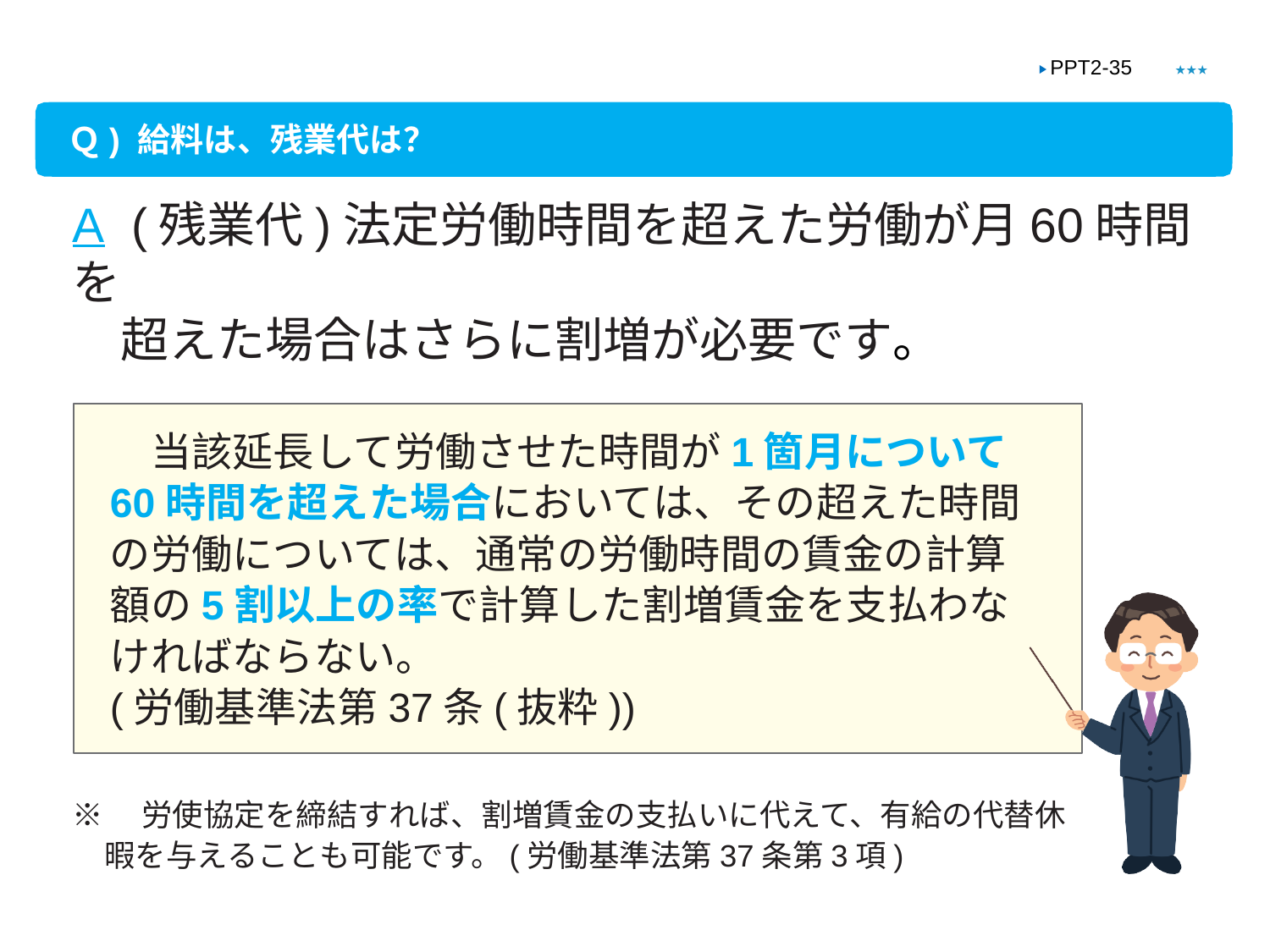

★★★
▶ PPT2-35

Ｑ) 給料は、残業代は？
A  (残業代)法定労働時間を超えた労働が月60時間を
　超えた場合はさらに割増が必要です。

　当該延長して労働させた時間が1箇月について
60時間を超えた場合においては、その超えた時間の労働については、通常の労働時間の賃金の計算額の5割以上の率で計算した割増賃金を支払わなければならない。
(労働基準法第37条(抜粋))

※　労使協定を締結すれば、割増賃金の支払いに代えて、有給の代替休暇を与えることも可能です。(労働基準法第37条第3項)